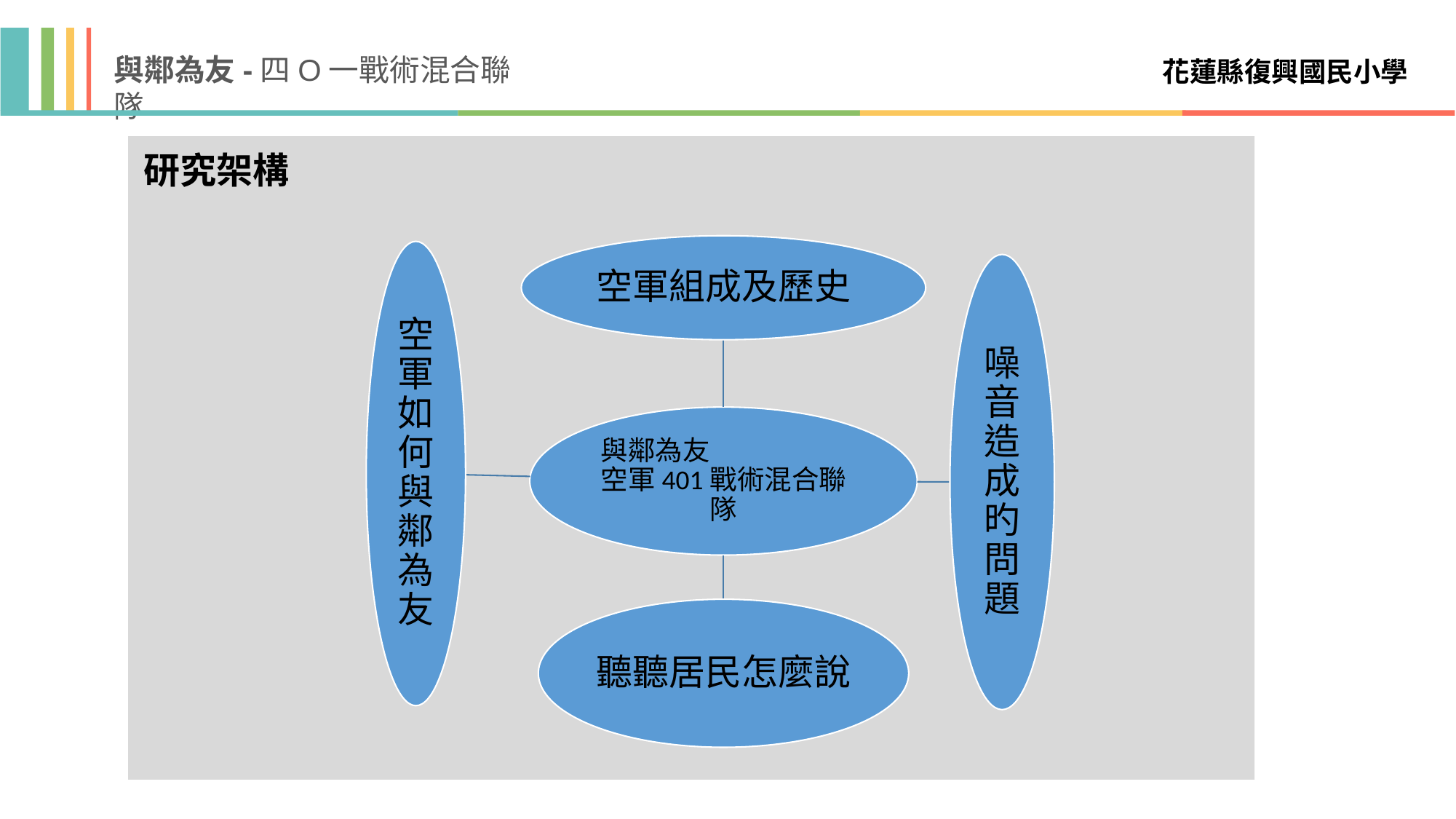

與鄰為友-四O一戰術混合聯隊
花蓮縣復興國民小學

研究架構
與鄰為友　　　　　空軍401戰術混合聯隊

空軍組成及歷史

噪音造成旳問題

聽聽居民怎麼說

空軍如何與鄰為友